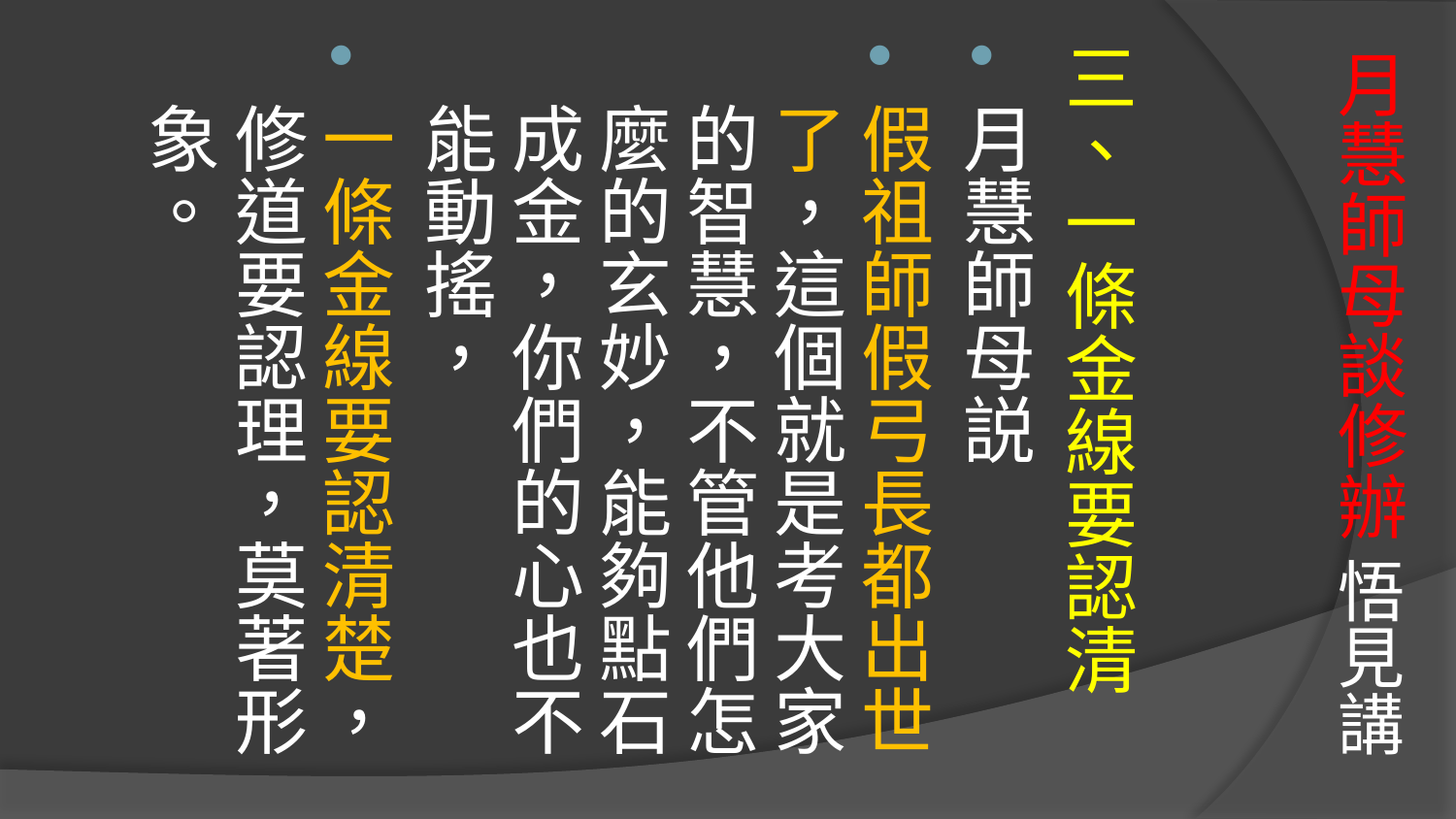

# 月慧師母談修辦 悟見講
三、一條金線要認清
月慧師母説
假祖師假弓長都出世了，這個就是考大家的智慧，不管他們怎麼的玄妙，能夠點石成金，你們的心也不能動搖，
一條金線要認清楚，修道要認理，莫著形象。